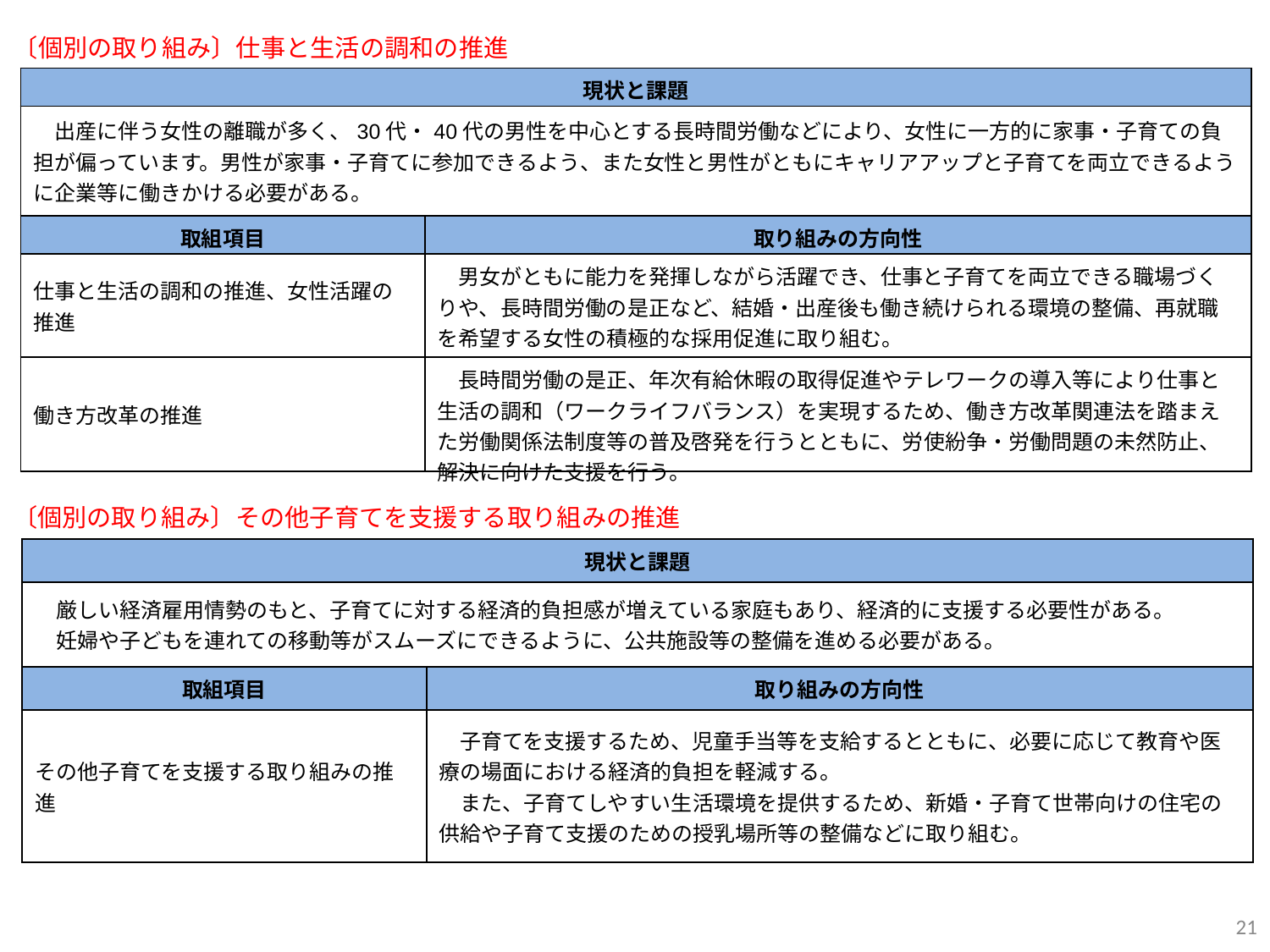

〔個別の取り組み〕仕事と生活の調和の推進
| 現状と課題 |  |
| --- | --- |
| 出産に伴う女性の離職が多く、30代・40代の男性を中心とする長時間労働などにより、女性に一方的に家事・子育ての負担が偏っています。男性が家事・子育てに参加できるよう、また女性と男性がともにキャリアアップと子育てを両立できるように企業等に働きかける必要がある。 |  |
| 取組項目 | 取り組みの方向性 |
| 仕事と生活の調和の推進、女性活躍の推進 | 男女がともに能力を発揮しながら活躍でき、仕事と子育てを両立できる職場づくりや、長時間労働の是正など、結婚・出産後も働き続けられる環境の整備、再就職を希望する女性の積極的な採用促進に取り組む。 |
| 働き方改革の推進 | 長時間労働の是正、年次有給休暇の取得促進やテレワークの導入等により仕事と生活の調和（ワークライフバランス）を実現するため、働き方改革関連法を踏まえた労働関係法制度等の普及啓発を行うとともに、労使紛争・労働問題の未然防止、解決に向けた支援を行う。 |
〔個別の取り組み〕その他子育てを支援する取り組みの推進
| 現状と課題 |  |
| --- | --- |
| 厳しい経済雇用情勢のもと、子育てに対する経済的負担感が増えている家庭もあり、経済的に支援する必要性がある。 　妊婦や子どもを連れての移動等がスムーズにできるように、公共施設等の整備を進める必要がある。 |  |
| 取組項目 | 取り組みの方向性 |
| その他子育てを支援する取り組みの推進 | 子育てを支援するため、児童手当等を支給するとともに、必要に応じて教育や医療の場面における経済的負担を軽減する。 　また、子育てしやすい生活環境を提供するため、新婚・子育て世帯向けの住宅の供給や子育て支援のための授乳場所等の整備などに取り組む。 |
21